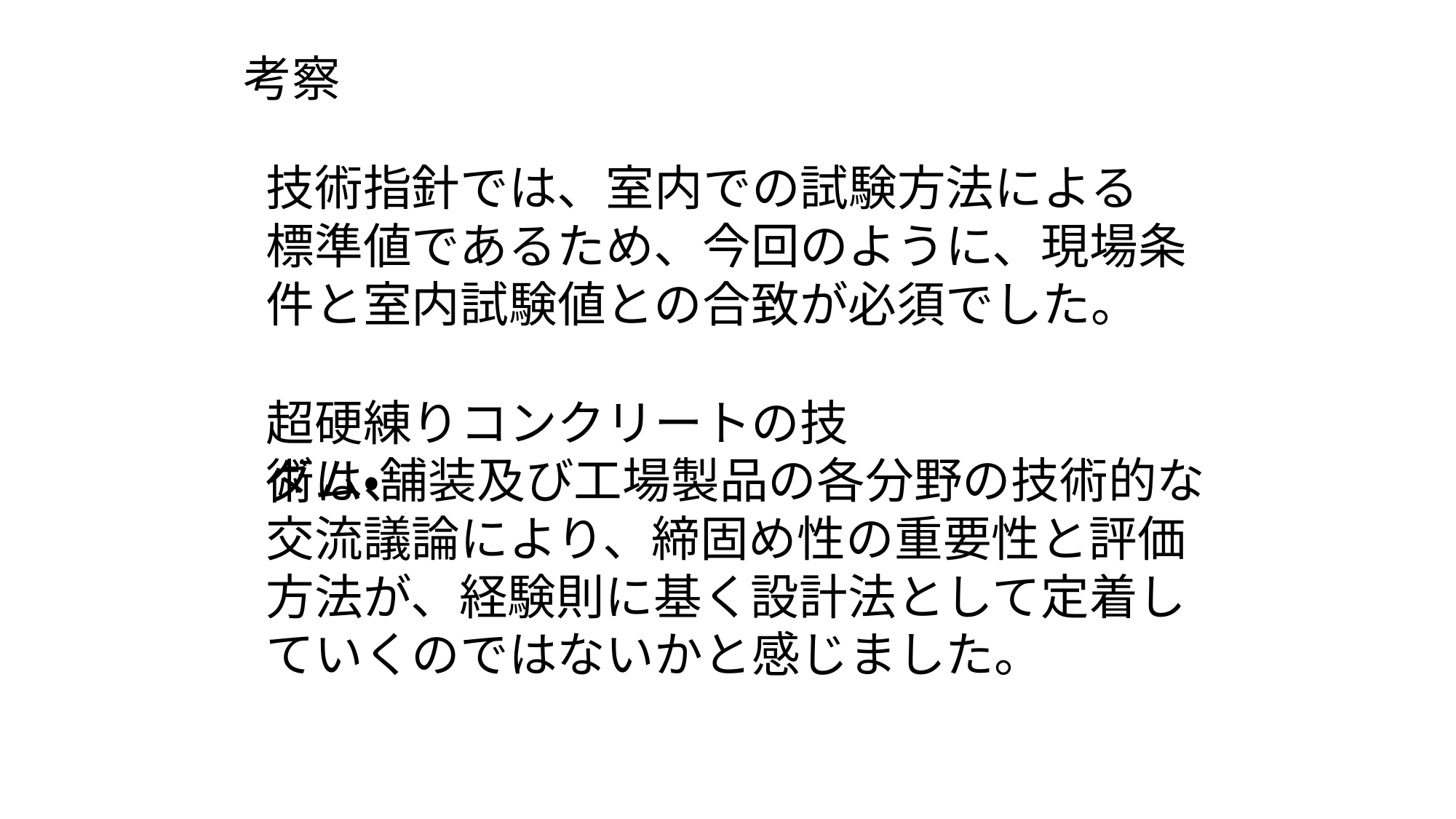

考察
技術指針では、室内での試験方法による
標準値であるため、今回のように、現場条件と室内試験値との合致が必須でした。
超硬練りコンクリートの技術は、
ダム・舗装及び工場製品の各分野の技術的な交流議論により、締固め性の重要性と評価方法が、経験則に基く設計法として定着していくのではないかと感じました。